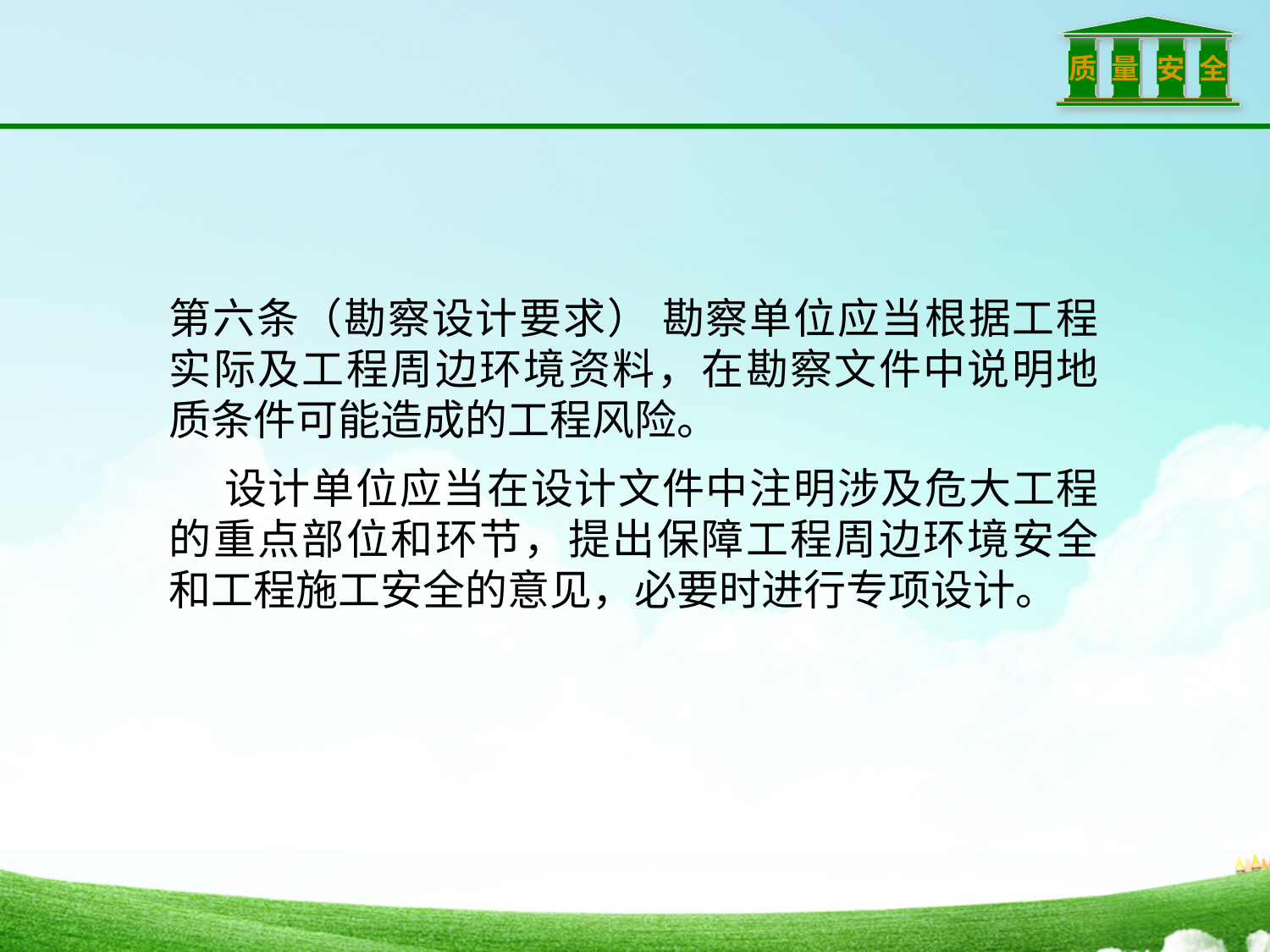

第六条（勘察设计要求） 勘察单位应当根据工程实际及工程周边环境资料，在勘察文件中说明地质条件可能造成的工程风险。
    设计单位应当在设计文件中注明涉及危大工程的重点部位和环节，提出保障工程周边环境安全和工程施工安全的意见，必要时进行专项设计。